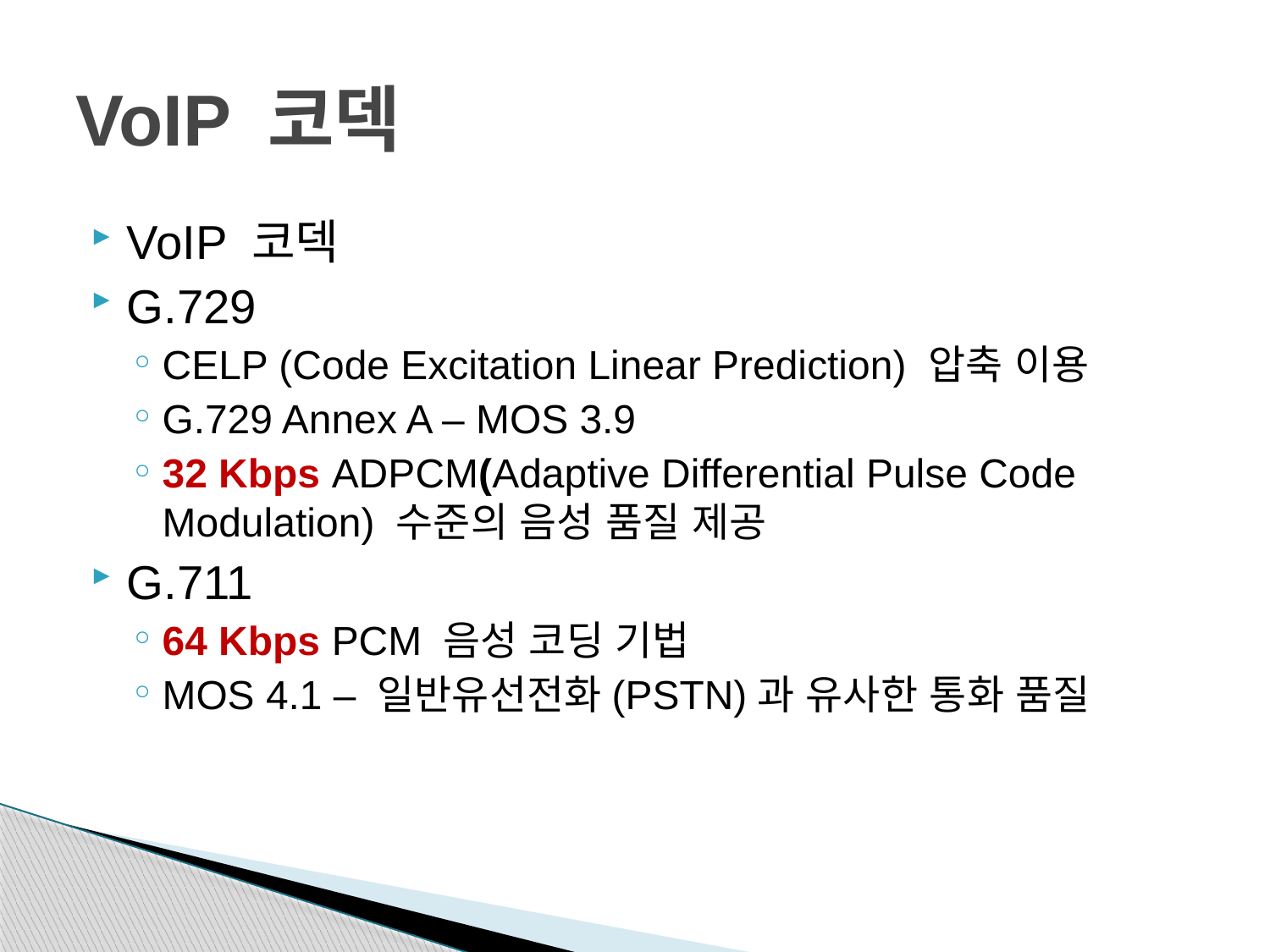

# VoIP 코덱
VoIP 코덱
G.729
CELP (Code Excitation Linear Prediction) 압축 이용
G.729 Annex A – MOS 3.9
32 Kbps ADPCM(Adaptive Differential Pulse Code Modulation) 수준의 음성 품질 제공
G.711
64 Kbps PCM 음성 코딩 기법
MOS 4.1 – 일반유선전화(PSTN)과 유사한 통화 품질